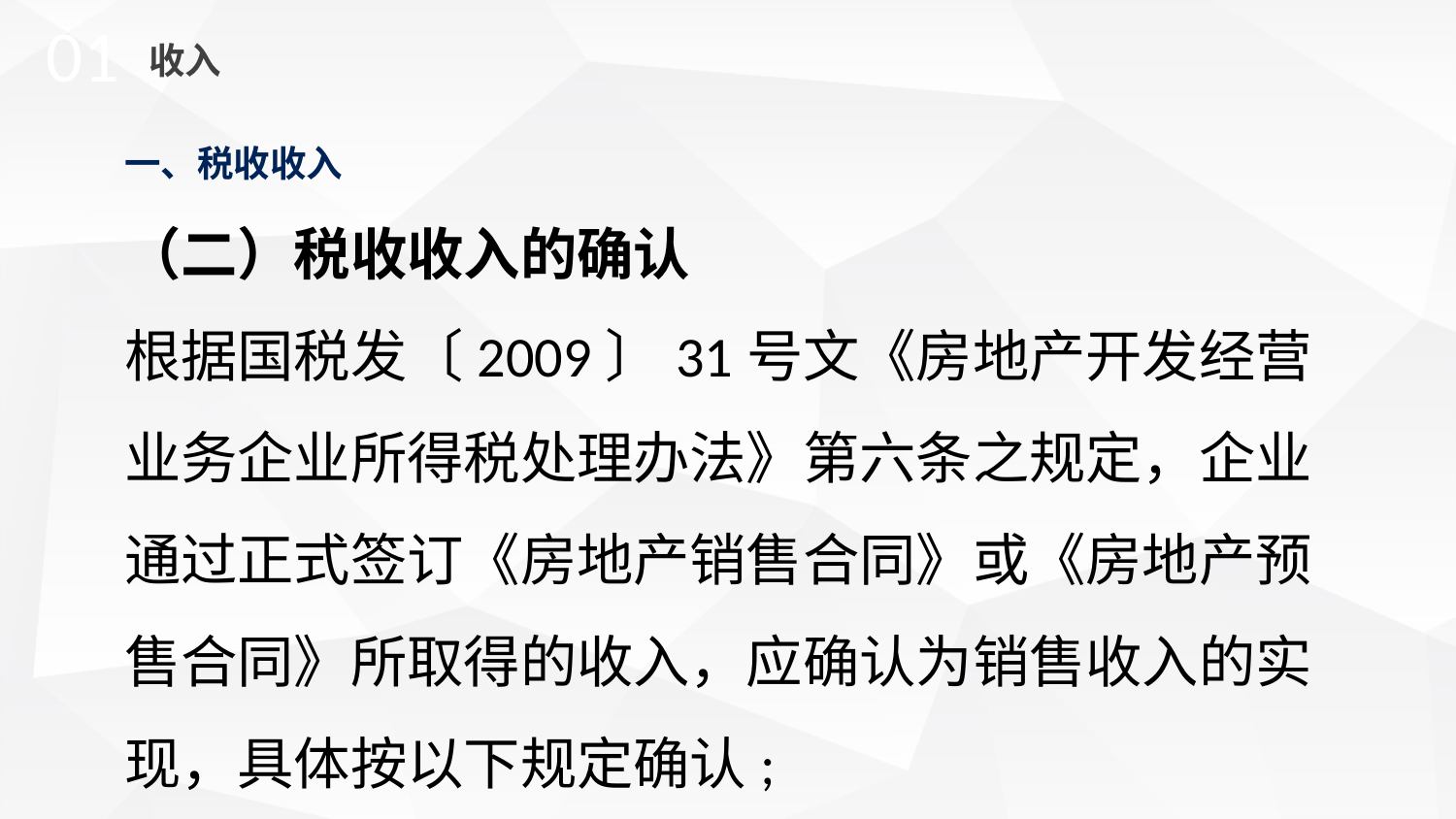

01
收入
一、税收收入
（二）税收收入的确认
根据国税发〔2009〕31号文《房地产开发经营业务企业所得税处理办法》第六条之规定，企业通过正式签订《房地产销售合同》或《房地产预售合同》所取得的收入，应确认为销售收入的实现，具体按以下规定确认;